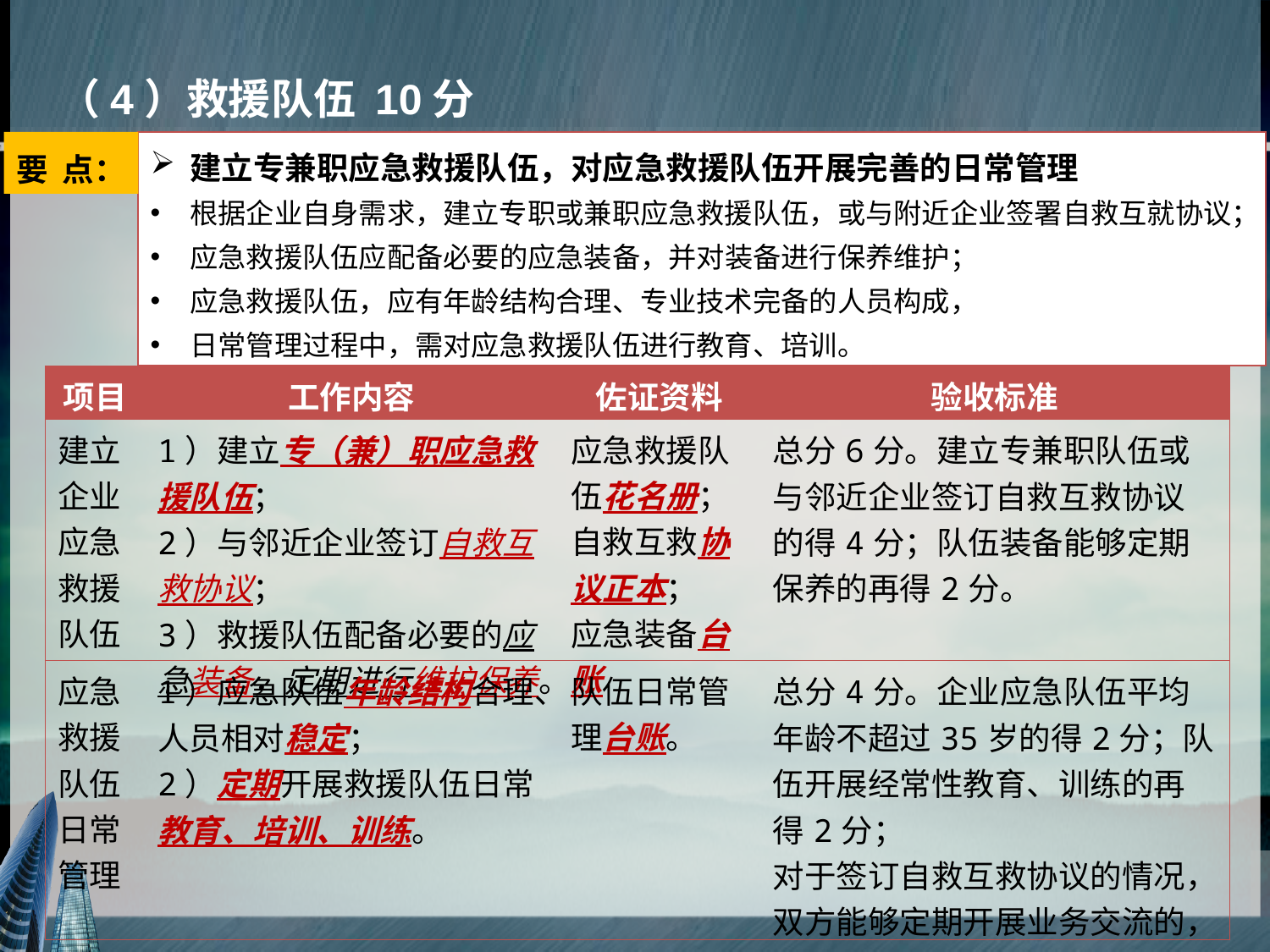

（4）救援队伍 10分
建立专兼职应急救援队伍，对应急救援队伍开展完善的日常管理
根据企业自身需求，建立专职或兼职应急救援队伍，或与附近企业签署自救互就协议；
应急救援队伍应配备必要的应急装备，并对装备进行保养维护；
应急救援队伍，应有年龄结构合理、专业技术完备的人员构成，
日常管理过程中，需对应急救援队伍进行教育、培训。
要  点：
| 项目 | 工作内容 | 佐证资料 | 验收标准 |
| --- | --- | --- | --- |
| 建立企业应急救援队伍 | 1）建立专（兼）职应急救援队伍； 2）与邻近企业签订自救互救协议； 3）救援队伍配备必要的应急装备，定期进行维护保养。 | 应急救援队伍花名册； 自救互救协议正本； 应急装备台账 | 总分6分。建立专兼职队伍或与邻近企业签订自救互救协议的得4分；队伍装备能够定期保养的再得2分。 |
| 应急救援队伍日常管理 | 1）应急队伍年龄结构合理、人员相对稳定； 2）定期开展救援队伍日常教育、培训、训练。 | 队伍日常管理台账。 | 总分4分。企业应急队伍平均年龄不超过35岁的得2分；队伍开展经常性教育、训练的再得2分； 对于签订自救互救协议的情况，双方能够定期开展业务交流的，得4分。 |